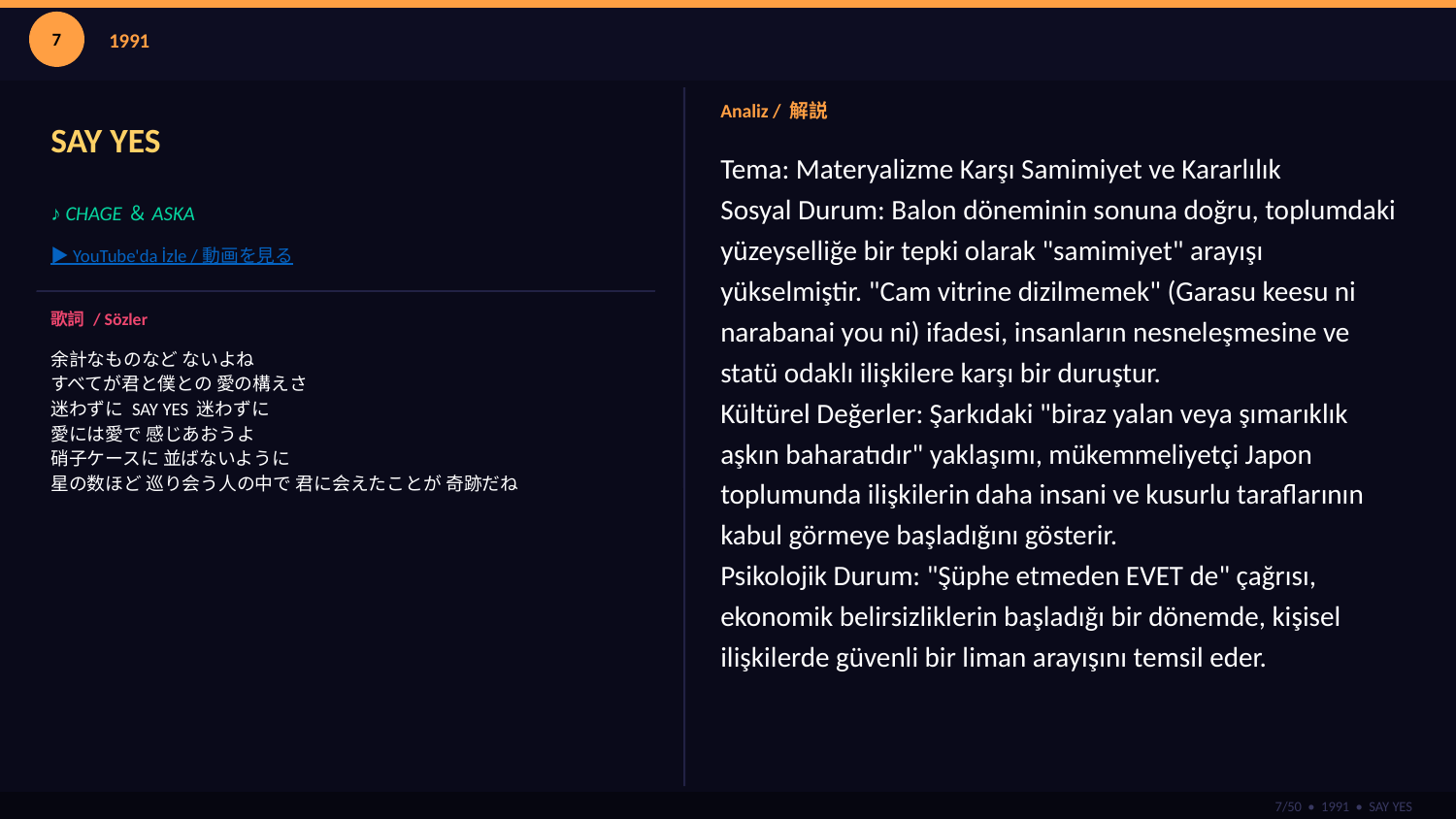

7
1991
SAY YES

Analiz / 解説
Tema: Materyalizme Karşı Samimiyet ve Kararlılık
Sosyal Durum: Balon döneminin sonuna doğru, toplumdaki yüzeyselliğe bir tepki olarak "samimiyet" arayışı yükselmiştir. "Cam vitrine dizilmemek" (Garasu keesu ni narabanai you ni) ifadesi, insanların nesneleşmesine ve statü odaklı ilişkilere karşı bir duruştur.
Kültürel Değerler: Şarkıdaki "biraz yalan veya şımarıklık aşkın baharatıdır" yaklaşımı, mükemmeliyetçi Japon toplumunda ilişkilerin daha insani ve kusurlu taraflarının kabul görmeye başladığını gösterir.
Psikolojik Durum: "Şüphe etmeden EVET de" çağrısı, ekonomik belirsizliklerin başladığı bir dönemde, kişisel ilişkilerde güvenli bir liman arayışını temsil eder.
♪ CHAGE＆ASKA
▶ YouTube'da İzle / 動画を見る

歌詞 / Sözler
余計なものなど ないよね
すべてが君と僕との 愛の構えさ
迷わずに SAY YES 迷わずに
愛には愛で 感じあおうよ
硝子ケースに 並ばないように
星の数ほど 巡り会う人の中で 君に会えたことが 奇跡だね

7/50  •  1991  •  SAY YES